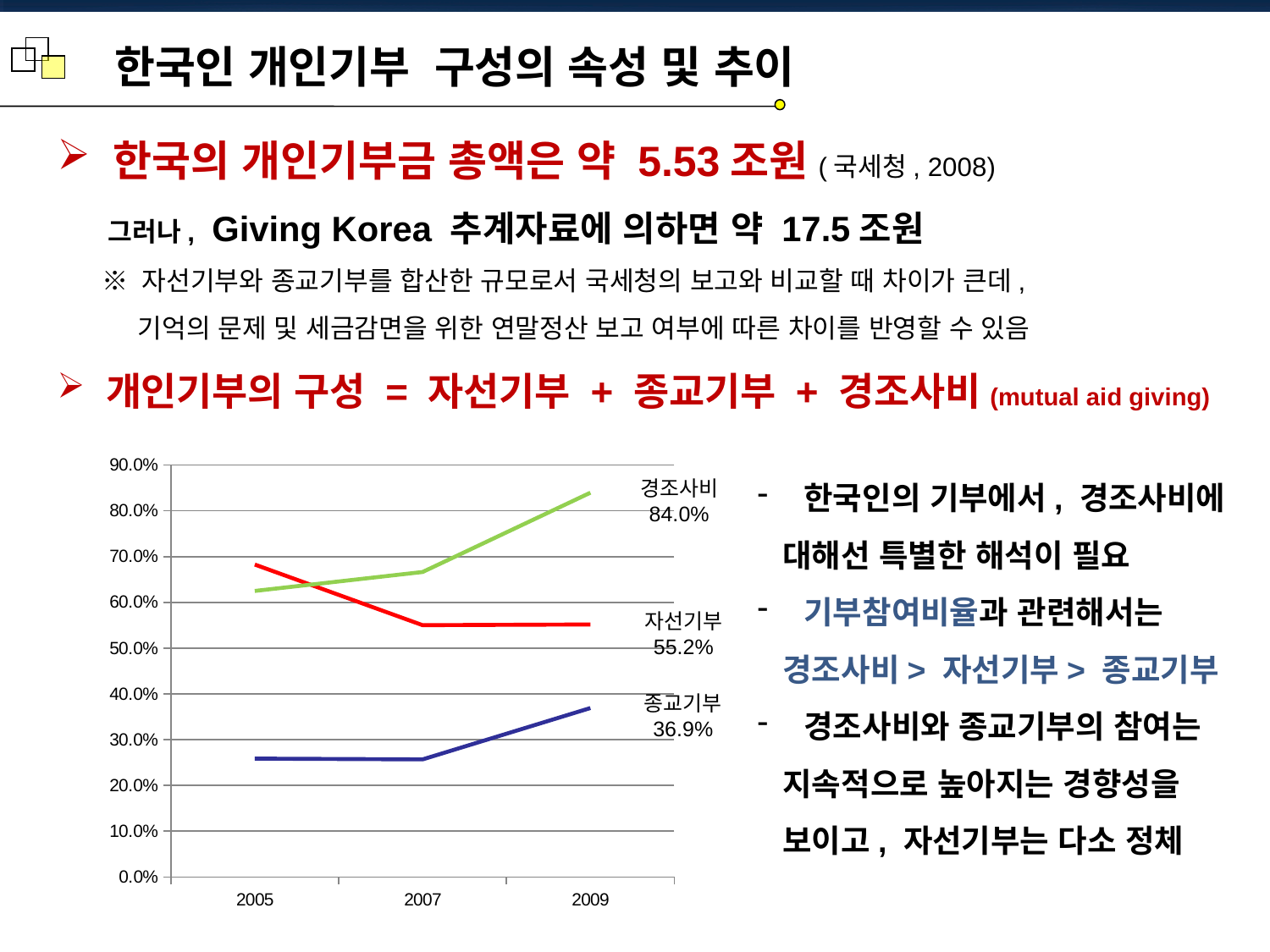

한국인 개인기부  구성의 속성 및 추이

 한국의 개인기부금 총액은 약 5.53조원(국세청, 2008)
      그러나,  Giving Korea 추계자료에 의하면 약 17.5조원
      ※ 자선기부와 종교기부를 합산한 규모로서 국세청의 보고와 비교할 때 차이가 큰데,
          기억의 문제 및 세금감면을 위한 연말정산 보고 여부에 따른 차이를 반영할 수 있음
 개인기부의 구성 = 자선기부 + 종교기부 + 경조사비(mutual aid giving)

### Chart

| Category | Secular Giving | Religious Giving | Mutual Aid |
|---|---|---|---|
| 2005 | 0.6826000000000042 | 0.25870000000000004 | 0.6250000000000037 |
| 2007 | 0.5502 | 0.2569 | 0.666300000000004 |
| 2009 | 0.5517000000000006 | 0.3691000000000003 | 0.839600000000004 |
경조사비
84.0%
자선기부
55.2%
종교기부
36.9%
 한국인의 기부에서, 경조사비에
  대해선 특별한 해석이 필요
 기부참여비율과 관련해서는
  경조사비> 자선기부> 종교기부
 경조사비와 종교기부의 참여는
  지속적으로 높아지는 경향성을
  보이고, 자선기부는 다소 정체